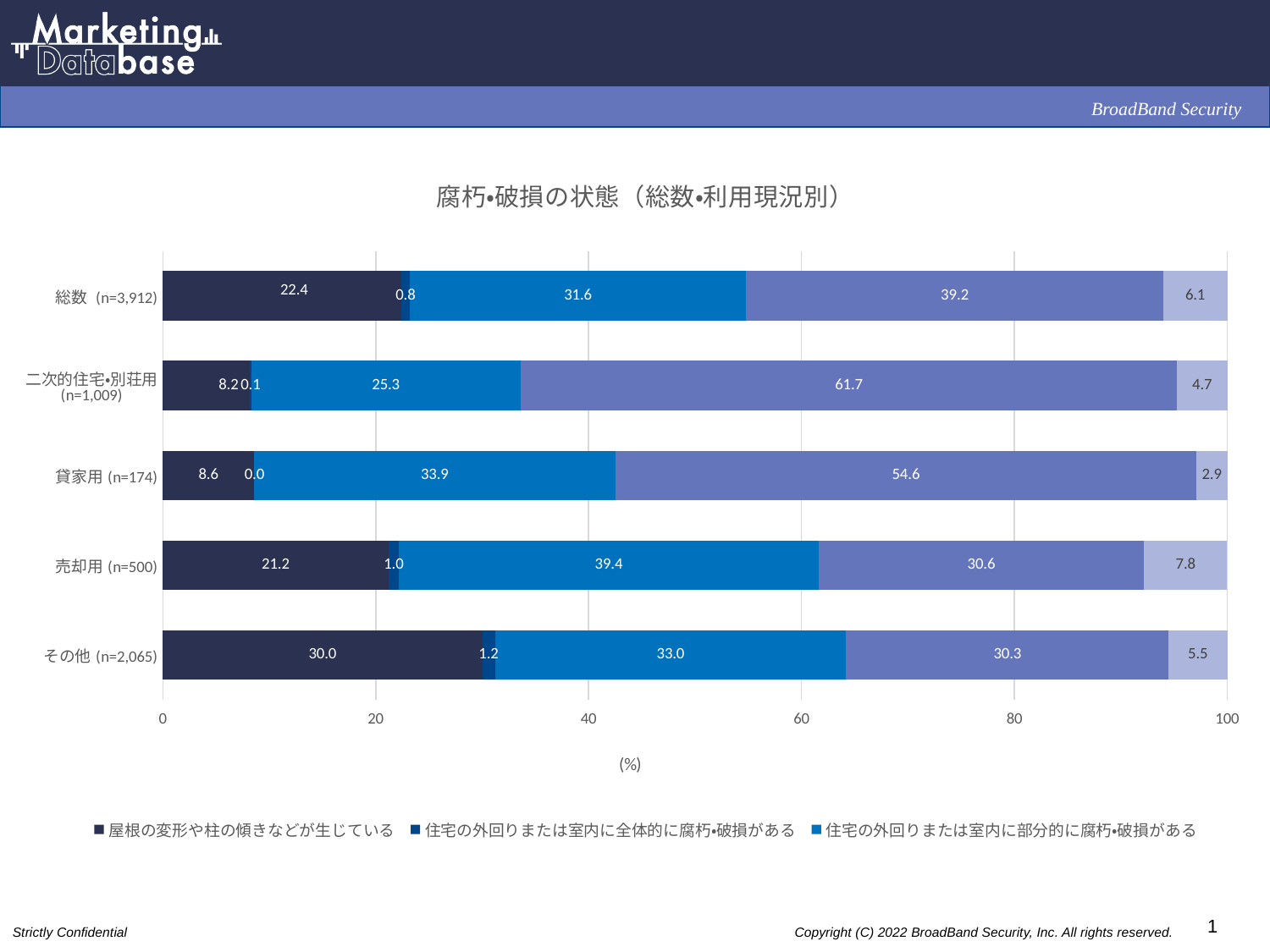

### Chart: 腐朽・破損の状態（総数・利用現況別）

| Category | 屋根の変形や柱の傾きなどが生じている | 住宅の外回りまたは室内に全体的に腐朽・破損がある | 住宅の外回りまたは室内に部分的に腐朽・破損がある | 腐朽・破損無し | 不詳 |
|---|---|---|---|---|---|
| 総数 (n=3,912) | 22.400000000000002 | 0.8 | 31.6 | 39.2 | 6.1 |
| 二次的住宅・別荘用 (n=1,009) | 8.200000000000001 | 0.1 | 25.3 | 61.7 | 4.7 |
| 貸家用(n=174) | 8.6 | 0.0 | 33.900000000000006 | 54.6 | 2.9000000000000004 |
| 売却用(n=500) | 21.2 | 1.0 | 39.4 | 30.599999999999998 | 7.8 |
| その他(n=2,065) | 30.0 | 1.2 | 33.0 | 30.3 | 5.5 |